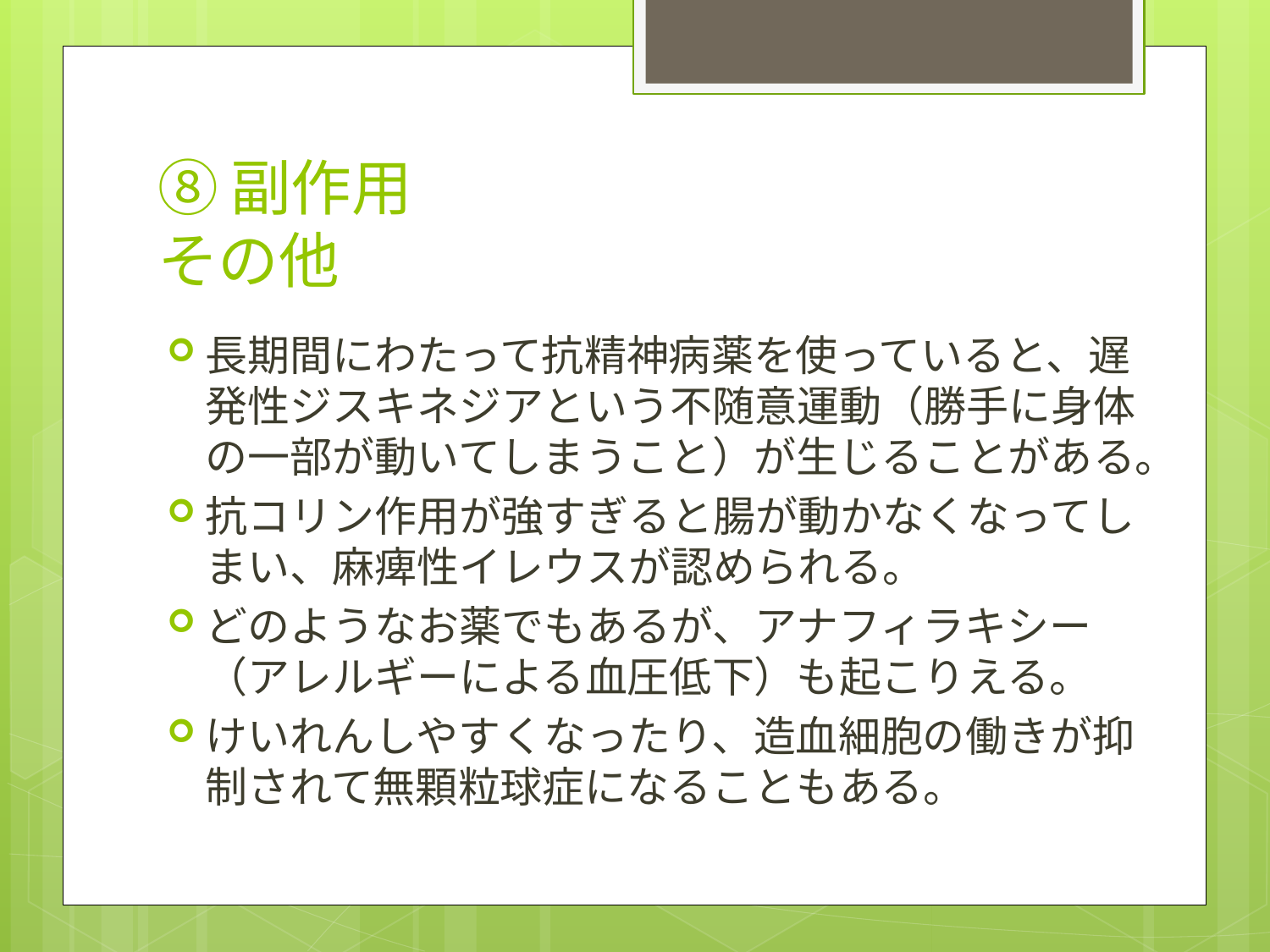

# ⑧副作用 その他
長期間にわたって抗精神病薬を使っていると、遅発性ジスキネジアという不随意運動（勝手に身体の一部が動いてしまうこと）が生じることがある。
抗コリン作用が強すぎると腸が動かなくなってしまい、麻痺性イレウスが認められる。
どのようなお薬でもあるが、アナフィラキシー（アレルギーによる血圧低下）も起こりえる。
けいれんしやすくなったり、造血細胞の働きが抑制されて無顆粒球症になることもある。